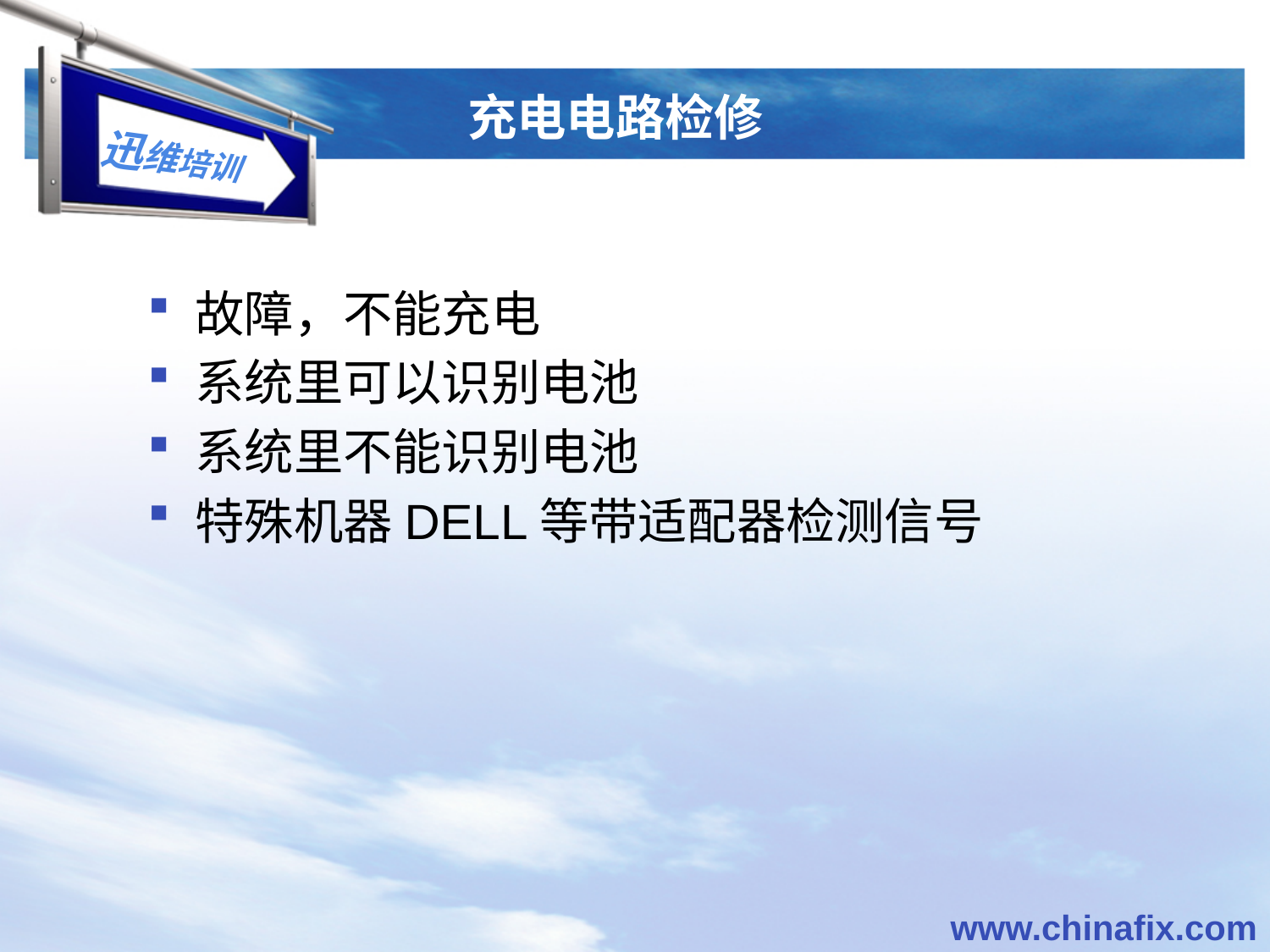

# 充电电路检修
故障，不能充电
系统里可以识别电池
系统里不能识别电池
特殊机器DELL等带适配器检测信号

www.chinafix.com